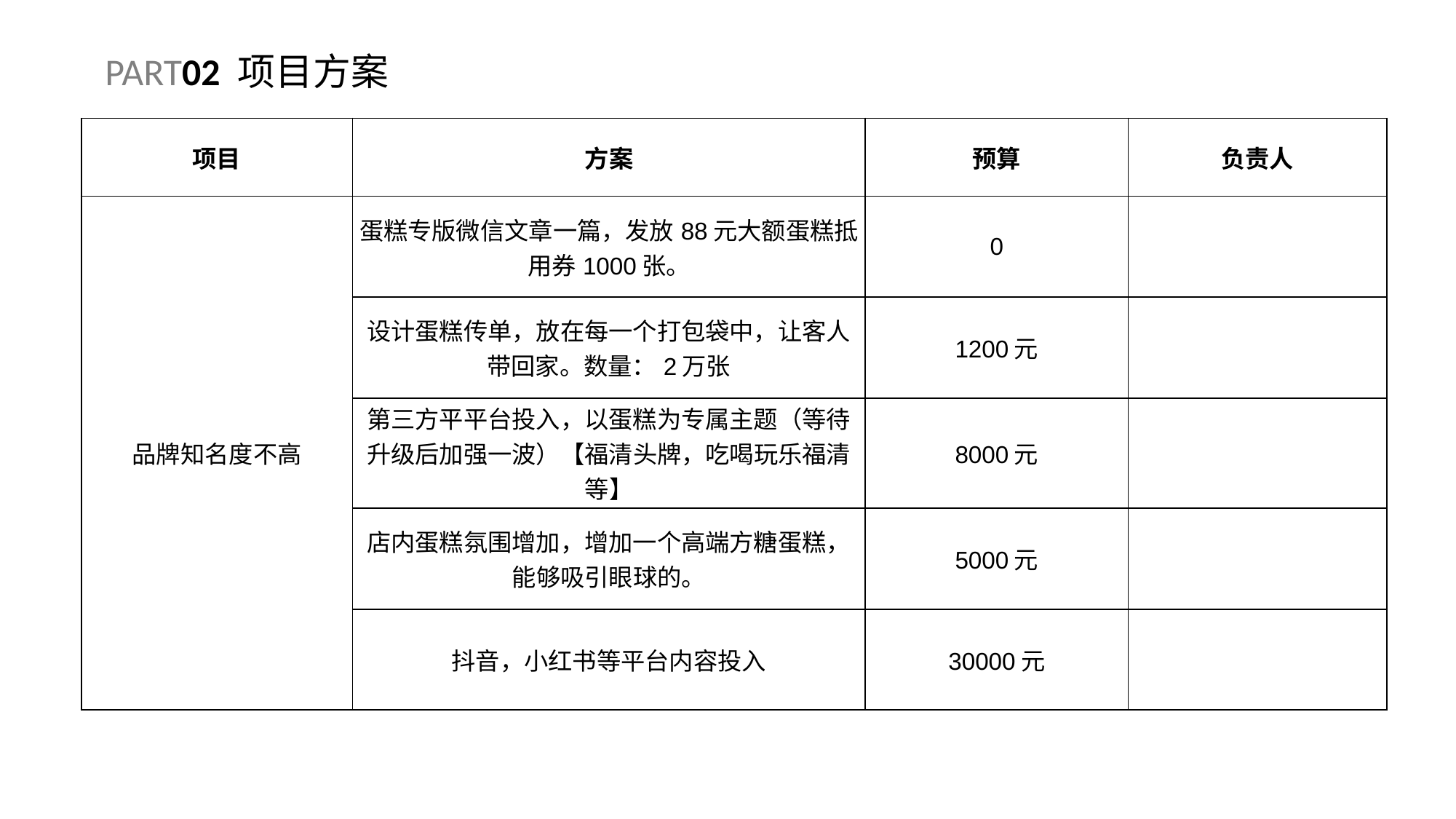

PART02 项目方案
| 项目 | 方案 | 预算 | 负责人 |
| --- | --- | --- | --- |
| 品牌知名度不高 | 蛋糕专版微信文章一篇，发放88元大额蛋糕抵用券1000张。 | 0 |  |
|  | 设计蛋糕传单，放在每一个打包袋中，让客人带回家。数量：2万张 | 1200元 |  |
|  | 第三方平平台投入，以蛋糕为专属主题（等待升级后加强一波）【福清头牌，吃喝玩乐福清等】 | 8000元 |  |
|  | 店内蛋糕氛围增加，增加一个高端方糖蛋糕，能够吸引眼球的。 | 5000元 |  |
|  | 抖音，小红书等平台内容投入 | 30000元 |  |